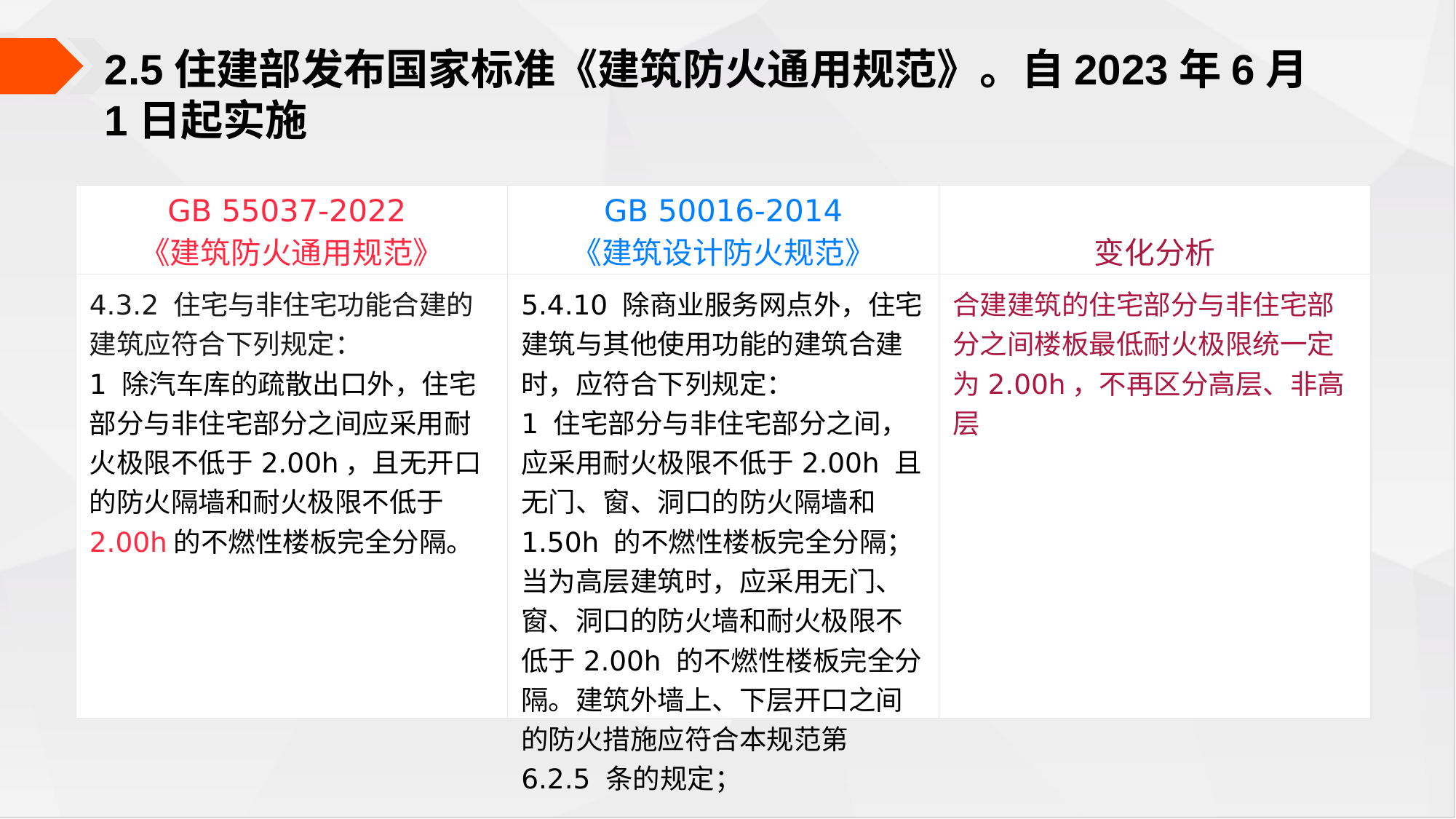

2.5住建部发布国家标准《建筑防火通用规范》。自2023年6月1日起实施

| GB 55037-2022  《建筑防火通用规范》 | GB 50016-2014 《建筑设计防火规范》 | 变化分析 |
| --- | --- | --- |
| 4.3.2 住宅与非住宅功能合建的建筑应符合下列规定： 1 除汽车库的疏散出口外，住宅部分与非住宅部分之间应采用耐火极限不低于2.00h，且无开口的防火隔墙和耐火极限不低于2.00h的不燃性楼板完全分隔。 | 5.4.10 除商业服务网点外，住宅建筑与其他使用功能的建筑合建时，应符合下列规定： 1 住宅部分与非住宅部分之间，应采用耐火极限不低于2.00h 且无门、窗、洞口的防火隔墙和1.50h 的不燃性楼板完全分隔；当为高层建筑时，应采用无门、窗、洞口的防火墙和耐火极限不低于2.00h 的不燃性楼板完全分隔。建筑外墙上、下层开口之间的防火措施应符合本规范第6.2.5 条的规定； | 合建建筑的住宅部分与非住宅部分之间楼板最低耐火极限统一定为2.00h，不再区分高层、非高层 |